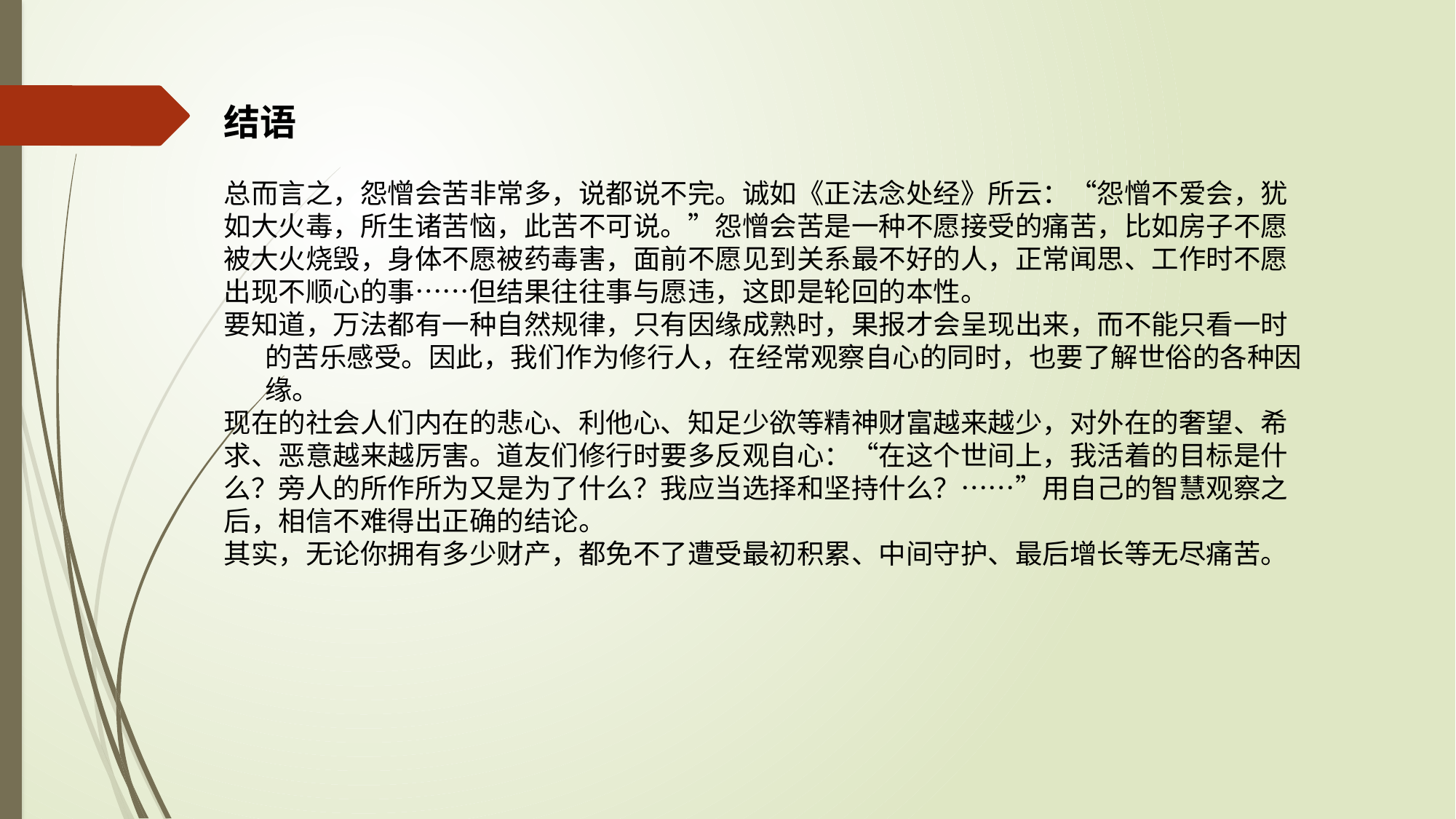

结语

总而言之，怨憎会苦非常多，说都说不完。诚如《正法念处经》所云：“怨憎不爱会，犹如大火毒，所生诸苦恼，此苦不可说。”怨憎会苦是一种不愿接受的痛苦，比如房子不愿被大火烧毁，身体不愿被药毒害，面前不愿见到关系最不好的人，正常闻思、工作时不愿出现不顺心的事……但结果往往事与愿违，这即是轮回的本性。
要知道，万法都有一种自然规律，只有因缘成熟时，果报才会呈现出来，而不能只看一时的苦乐感受。因此，我们作为修行人，在经常观察自心的同时，也要了解世俗的各种因缘。
现在的社会人们内在的悲心、利他心、知足少欲等精神财富越来越少，对外在的奢望、希求、恶意越来越厉害。道友们修行时要多反观自心：“在这个世间上，我活着的目标是什么？旁人的所作所为又是为了什么？我应当选择和坚持什么？……”用自己的智慧观察之后，相信不难得出正确的结论。
其实，无论你拥有多少财产，都免不了遭受最初积累、中间守护、最后增长等无尽痛苦。